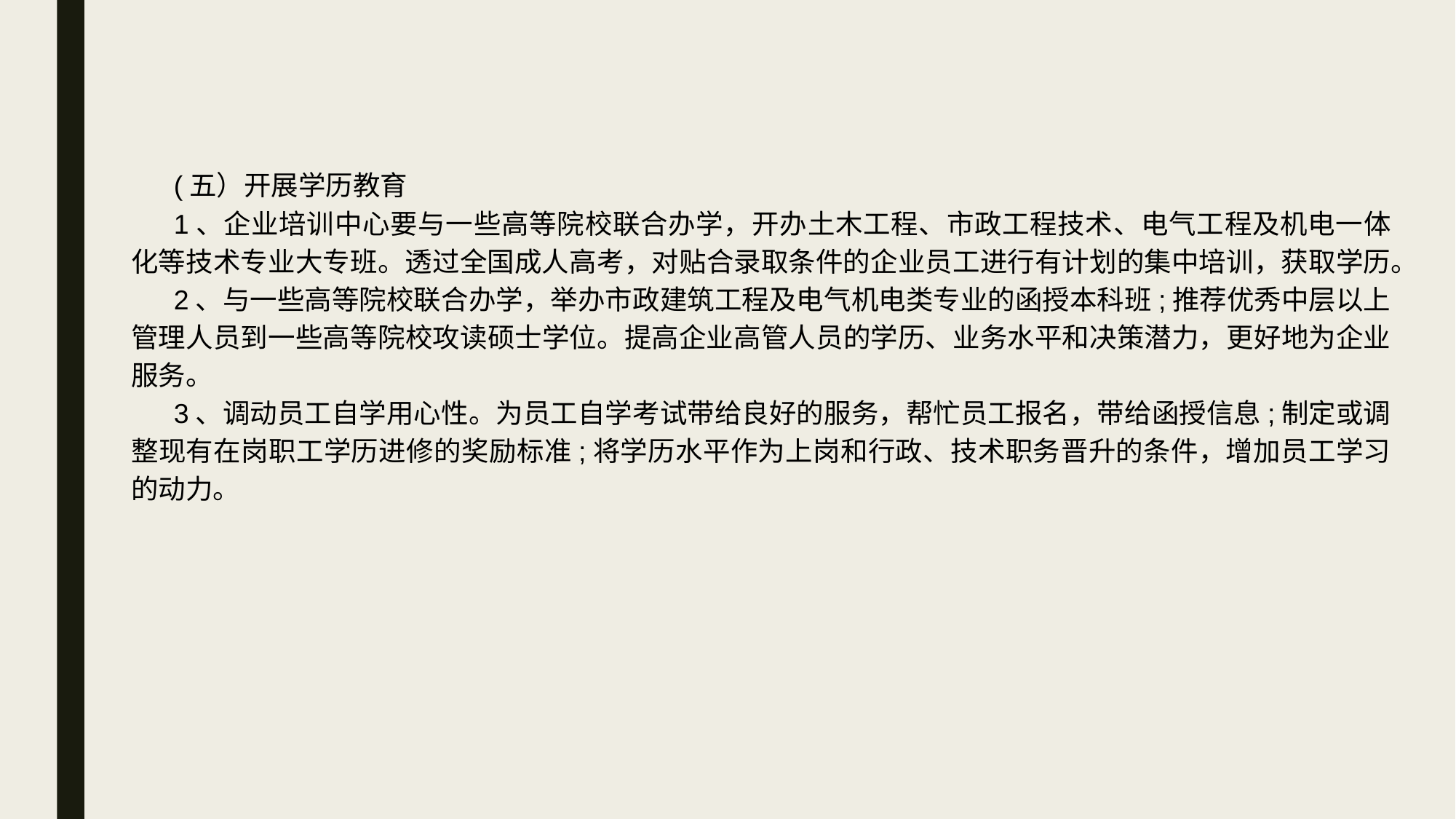

(五）开展学历教育
1、企业培训中心要与一些高等院校联合办学，开办土木工程、市政工程技术、电气工程及机电一体化等技术专业大专班。透过全国成人高考，对贴合录取条件的企业员工进行有计划的集中培训，获取学历。
2、与一些高等院校联合办学，举办市政建筑工程及电气机电类专业的函授本科班;推荐优秀中层以上管理人员到一些高等院校攻读硕士学位。提高企业高管人员的学历、业务水平和决策潜力，更好地为企业服务。
3、调动员工自学用心性。为员工自学考试带给良好的服务，帮忙员工报名，带给函授信息;制定或调整现有在岗职工学历进修的奖励标准;将学历水平作为上岗和行政、技术职务晋升的条件，增加员工学习的动力。